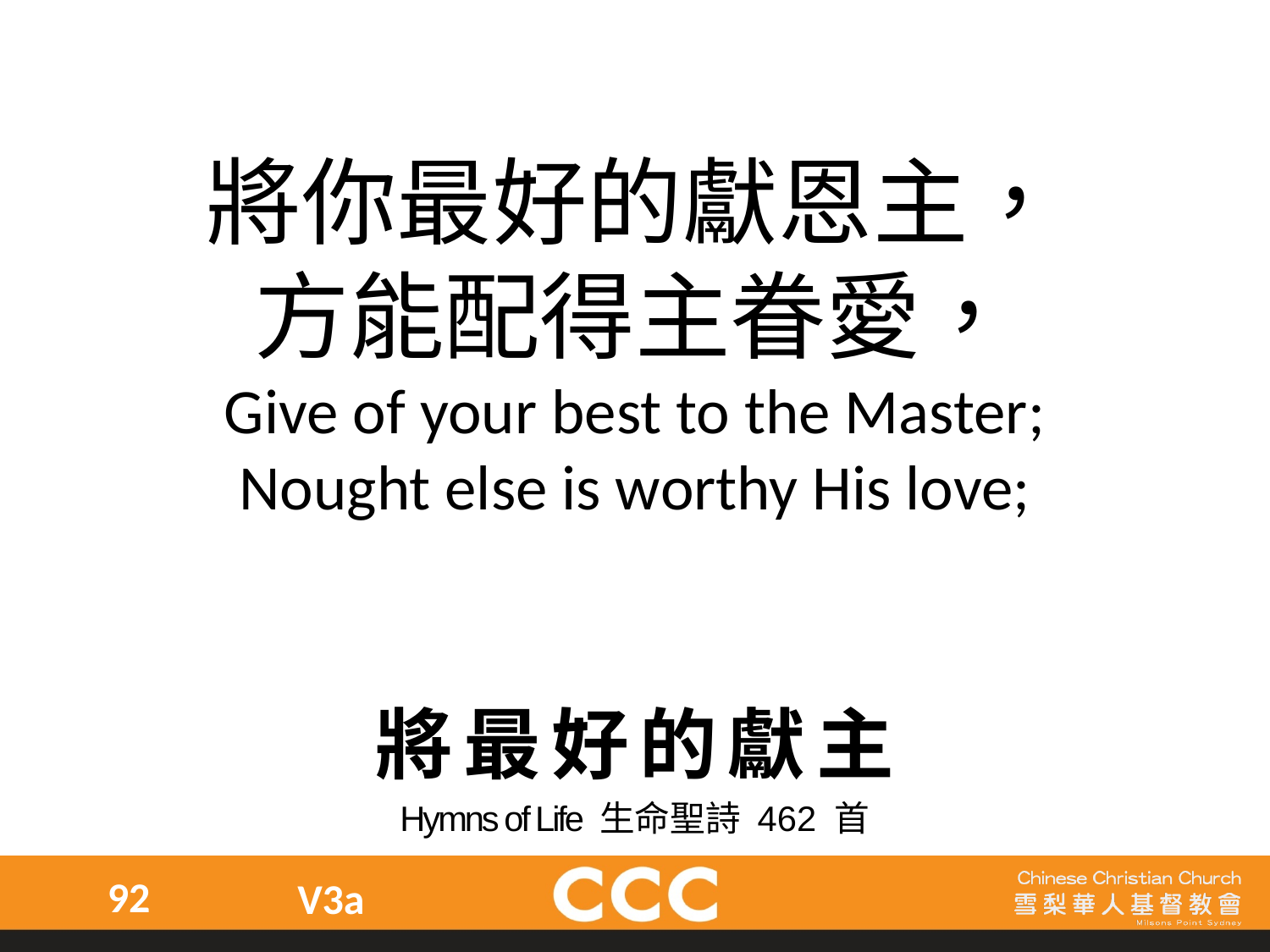

將你最好的獻恩主，
方能配得主眷愛，
Give of your best to the Master;
Nought else is worthy His love;
將最好的獻主
Hymns of Life 生命聖詩 462 首
92
V3a